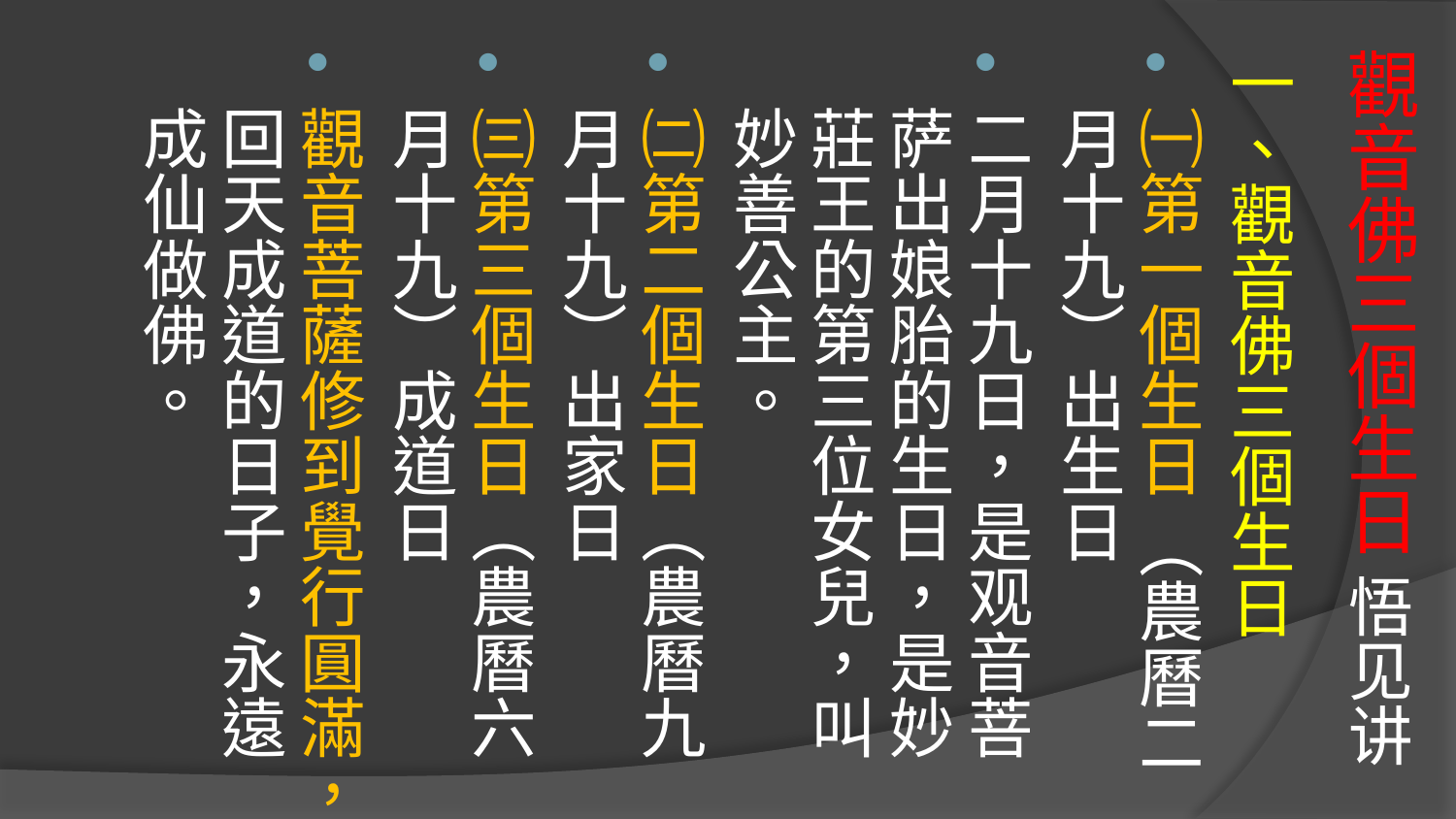

# 觀音佛三個生日 悟见讲
一、觀音佛三個生日
㈠第一個生日 （農曆二月十九）出生日
二月十九日，是观音菩萨出娘胎的生日，是妙莊王的第三位女兒，叫妙善公主。
㈡第二個生日（農曆九月十九）出家日
㈢第三個生日（農曆六月十九）成道日
觀音菩薩修到覺行圓滿，回天成道的日子，永遠成仙做佛。